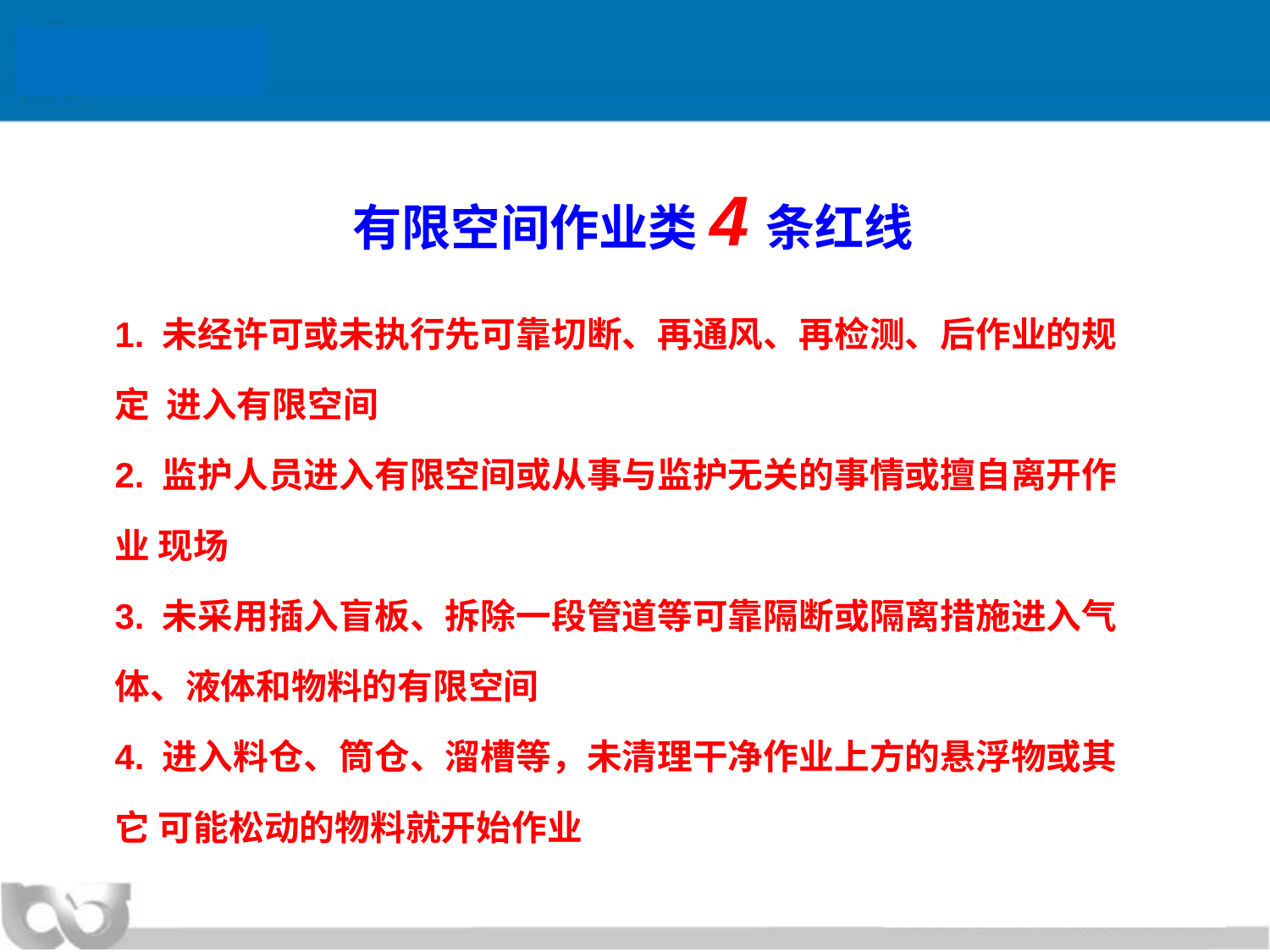

有限空间作业类4条红线
# 1. 未经许可或未执行先可靠切断、再通风、再检测、后作业的规定  进入有限空间 2. 监护人员进入有限空间或从事与监护无关的事情或擅自离开作业 现场 3. 未采用插入盲板、拆除一段管道等可靠隔断或隔离措施进入气体、液体和物料的有限空间 4. 进入料仓、筒仓、溜槽等，未清理干净作业上方的悬浮物或其它 可能松动的物料就开始作业